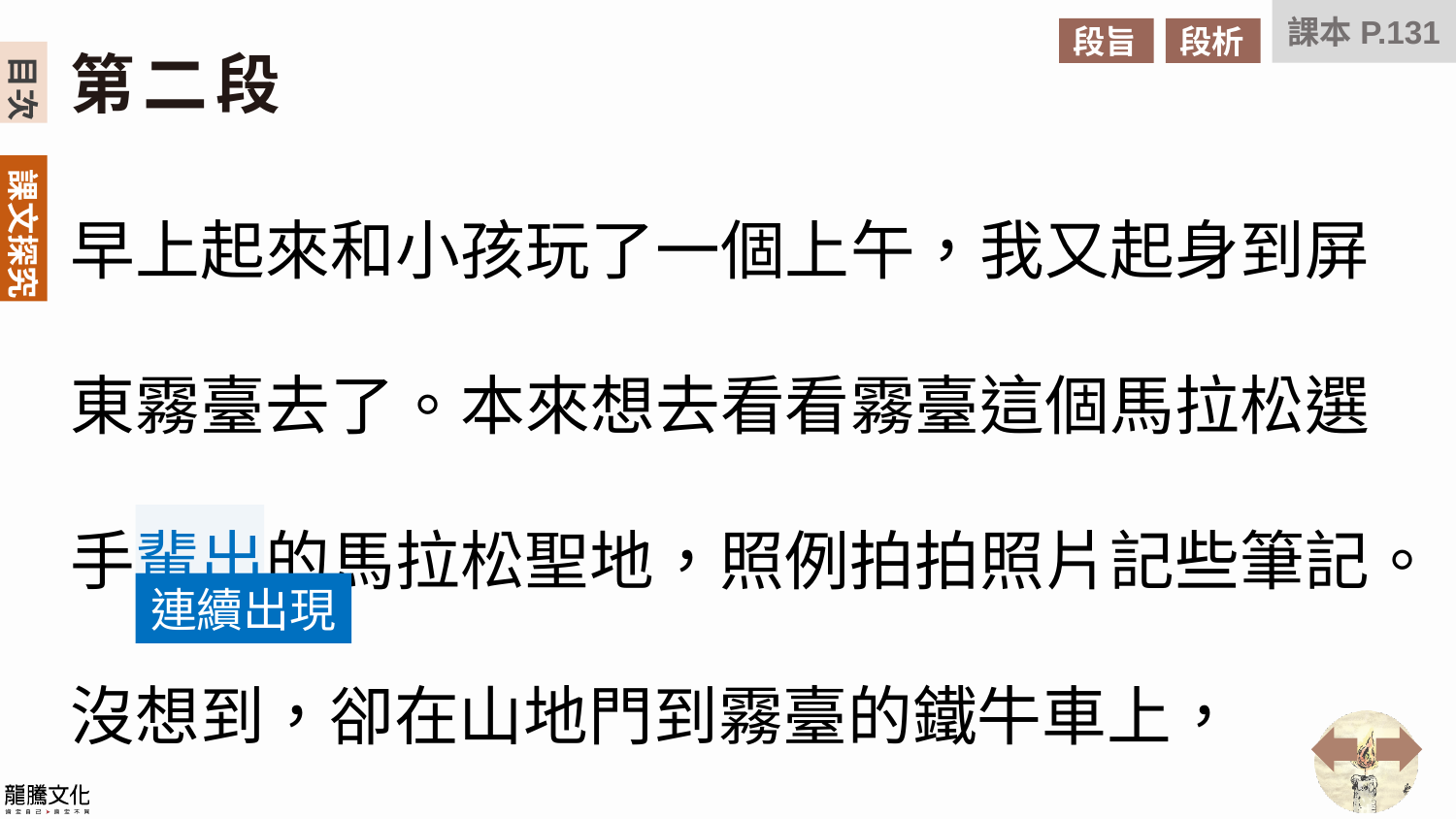

課本P.131
段旨
段析
第二段
早上起來和小孩玩了一個上午，我又起身到屏東霧臺去了。本來想去看看霧臺這個馬拉松選手輩出的馬拉松聖地，照例拍拍照片記些筆記。沒想到，卻在山地門到霧臺的鐵牛車上，

連續出現